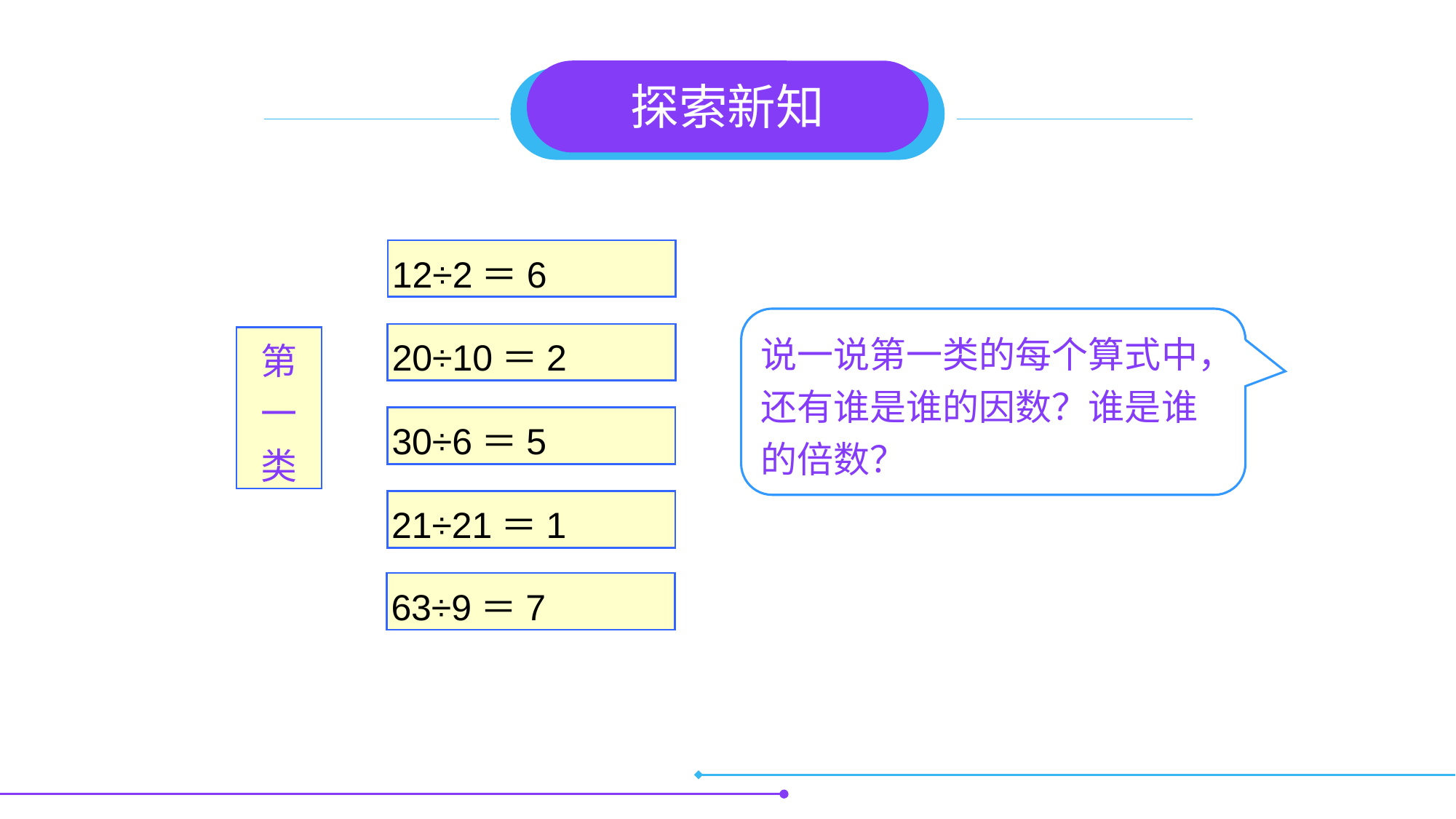

探索新知
12÷2＝6
20÷10＝2
第
一
类
30÷6＝5
21÷21＝1
63÷9＝7
说一说第一类的每个算式中，还有谁是谁的因数？谁是谁的倍数？